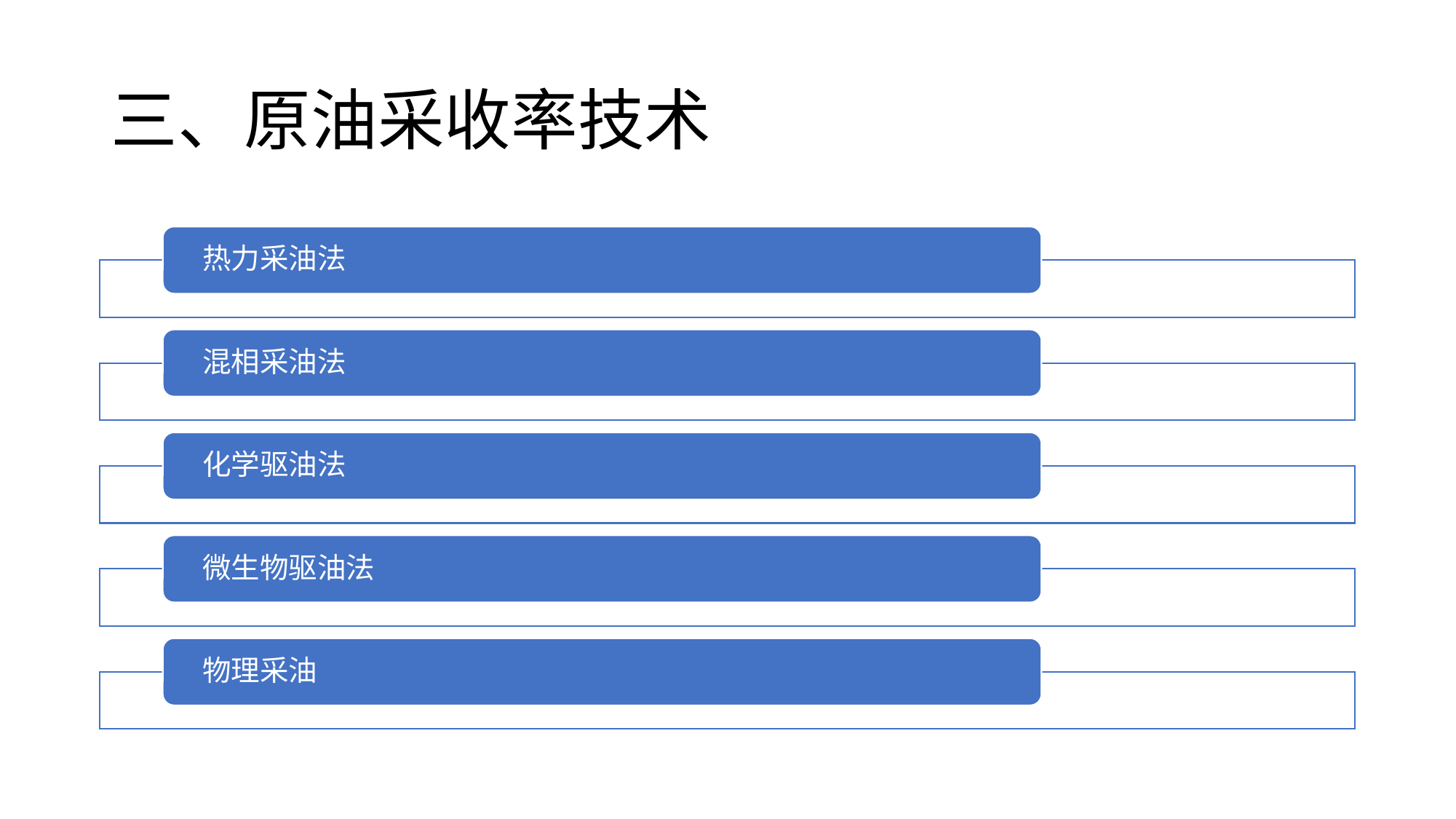

# 三、原油采收率技术
热力采油法
混相采油法
化学驱油法
微生物驱油法
物理采油